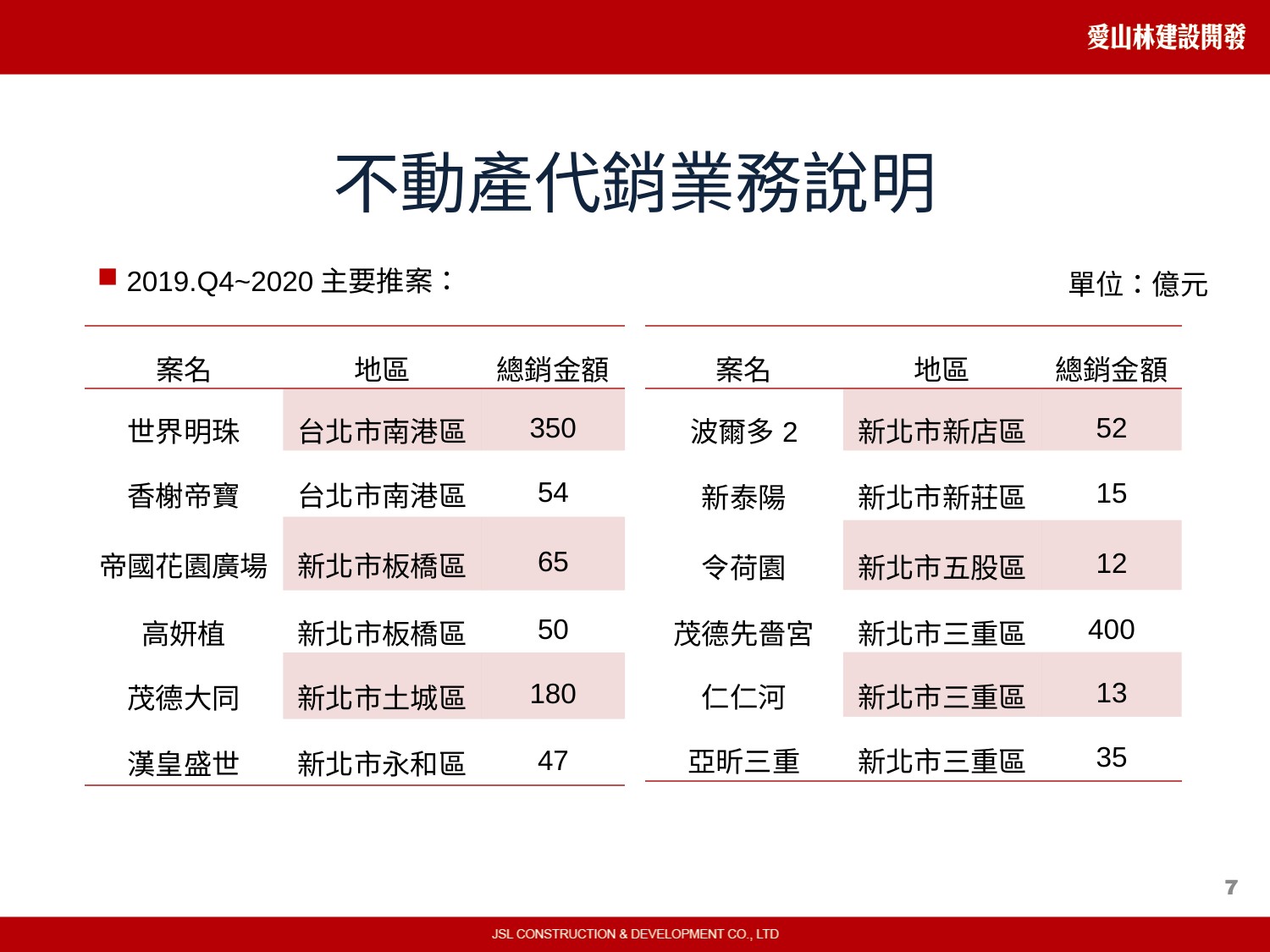

不動產代銷業務說明

 2019.Q4~2020主要推案：
單位：億元
| 案名 | 地區 | 總銷金額 |
| --- | --- | --- |
| 世界明珠 | 台北市南港區 | 350 |
| 香榭帝寶 | 台北市南港區 | 54 |
| 帝國花園廣場 | 新北市板橋區 | 65 |
| 高妍植 | 新北市板橋區 | 50 |
| 茂德大同 | 新北市土城區 | 180 |
| 漢皇盛世 | 新北市永和區 | 47 |
| 案名 | 地區 | 總銷金額 |
| --- | --- | --- |
| 波爾多2 | 新北市新店區 | 52 |
| 新泰陽 | 新北市新莊區 | 15 |
| 令荷園 | 新北市五股區 | 12 |
| 茂德先嗇宮 | 新北市三重區 | 400 |
| 仁仁河 | 新北市三重區 | 13 |
| 亞昕三重 | 新北市三重區 | 35 |
7